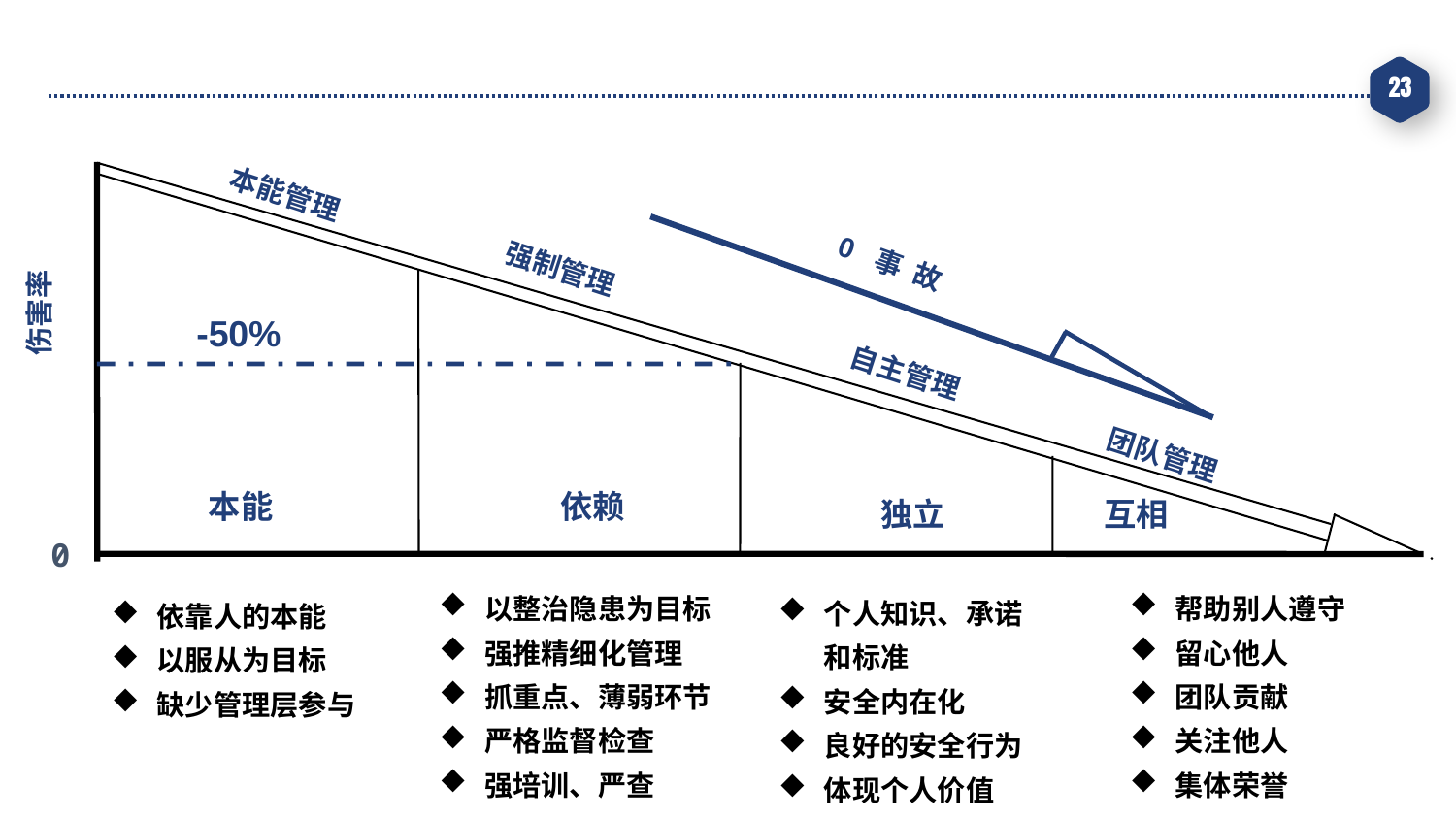

本能管理

0  事  故
伤害率
强制管理

-50%

自主管理

团队管理

本能
依赖
独立
互相

0

以整治隐患为目标
强推精细化管理
抓重点、薄弱环节
严格监督检查
强培训、严查
帮助别人遵守
留心他人
团队贡献
关注他人
集体荣誉
个人知识、承诺 和标准
安全内在化
良好的安全行为
体现个人价值
依靠人的本能
以服从为目标
缺少管理层参与